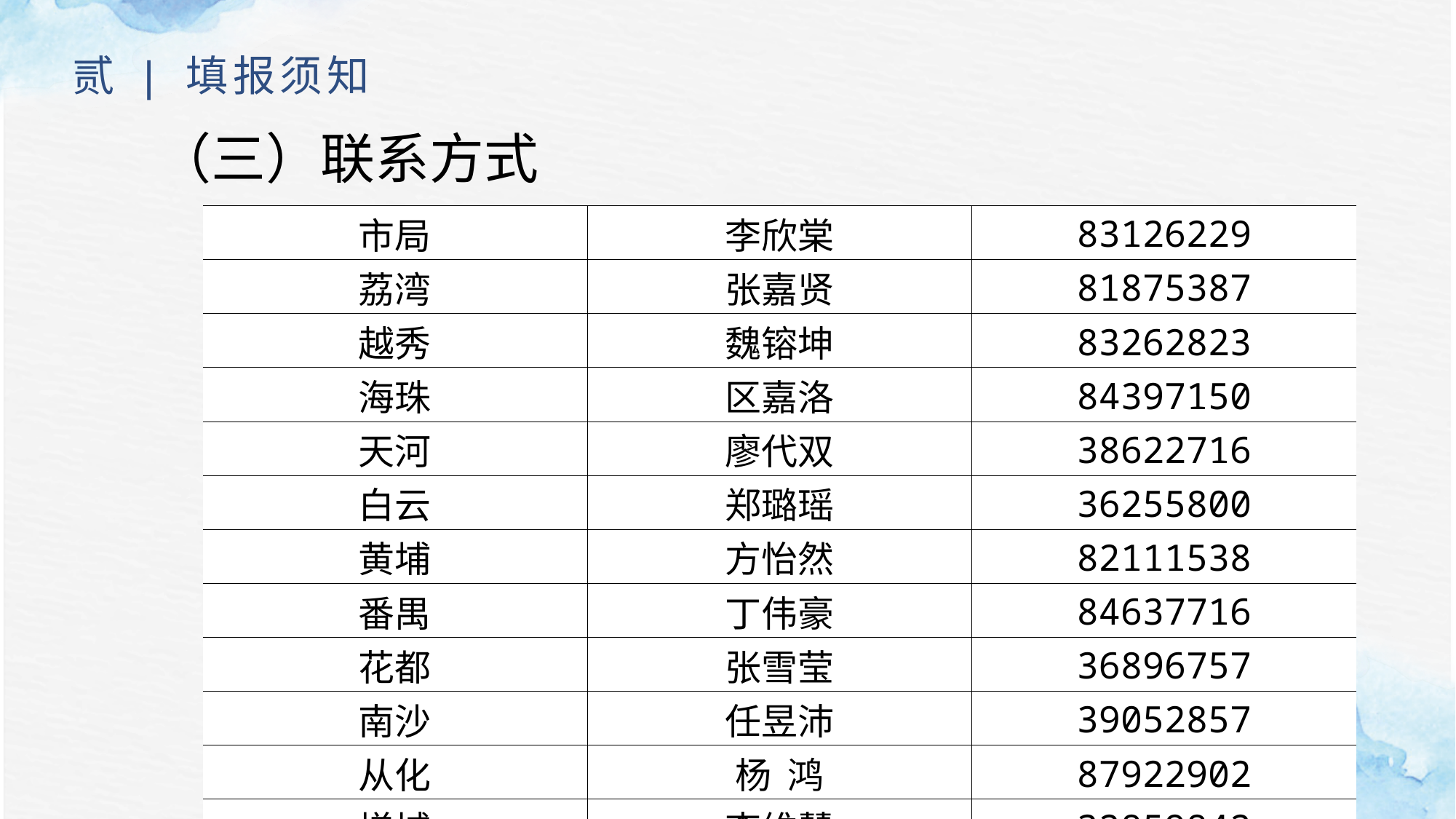

# 贰 | 填报须知
（三）联系方式

| 市局 | 李欣棠 | 83126229 |
| --- | --- | --- |
| 荔湾 | 张嘉贤 | 81875387 |
| 越秀 | 魏镕坤 | 83262823 |
| 海珠 | 区嘉洛 | 84397150 |
| 天河 | 廖代双 | 38622716 |
| 白云 | 郑璐瑶 | 36255800 |
| 黄埔 | 方怡然 | 82111538 |
| 番禺 | 丁伟豪 | 84637716 |
| 花都 | 张雪莹 | 36896757 |
| 南沙 | 任昱沛 | 39052857 |
| 从化 | 杨 鸿 | 87922902 |
| 增城 | 李维慧 | 32859842 |